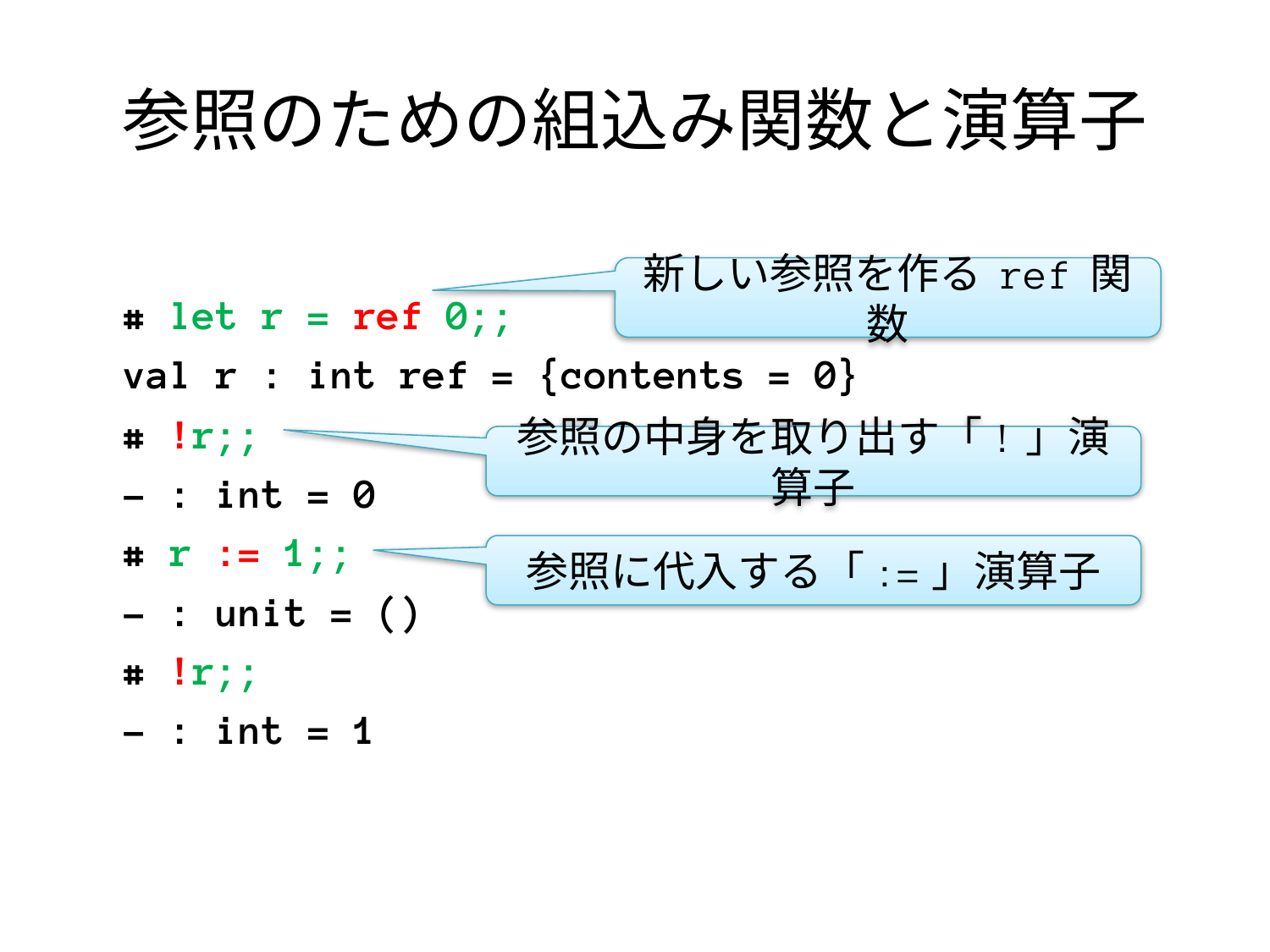

# 参照のための組込み関数と演算子

# let r = ref 0;;
val r : int ref = {contents = 0}
# !r;;
- : int = 0
# r := 1;;
- : unit = ()
# !r;;
- : int = 1
新しい参照を作る ref 関数
参照の中身を取り出す「!」演算子
参照に代入する「:=」演算子